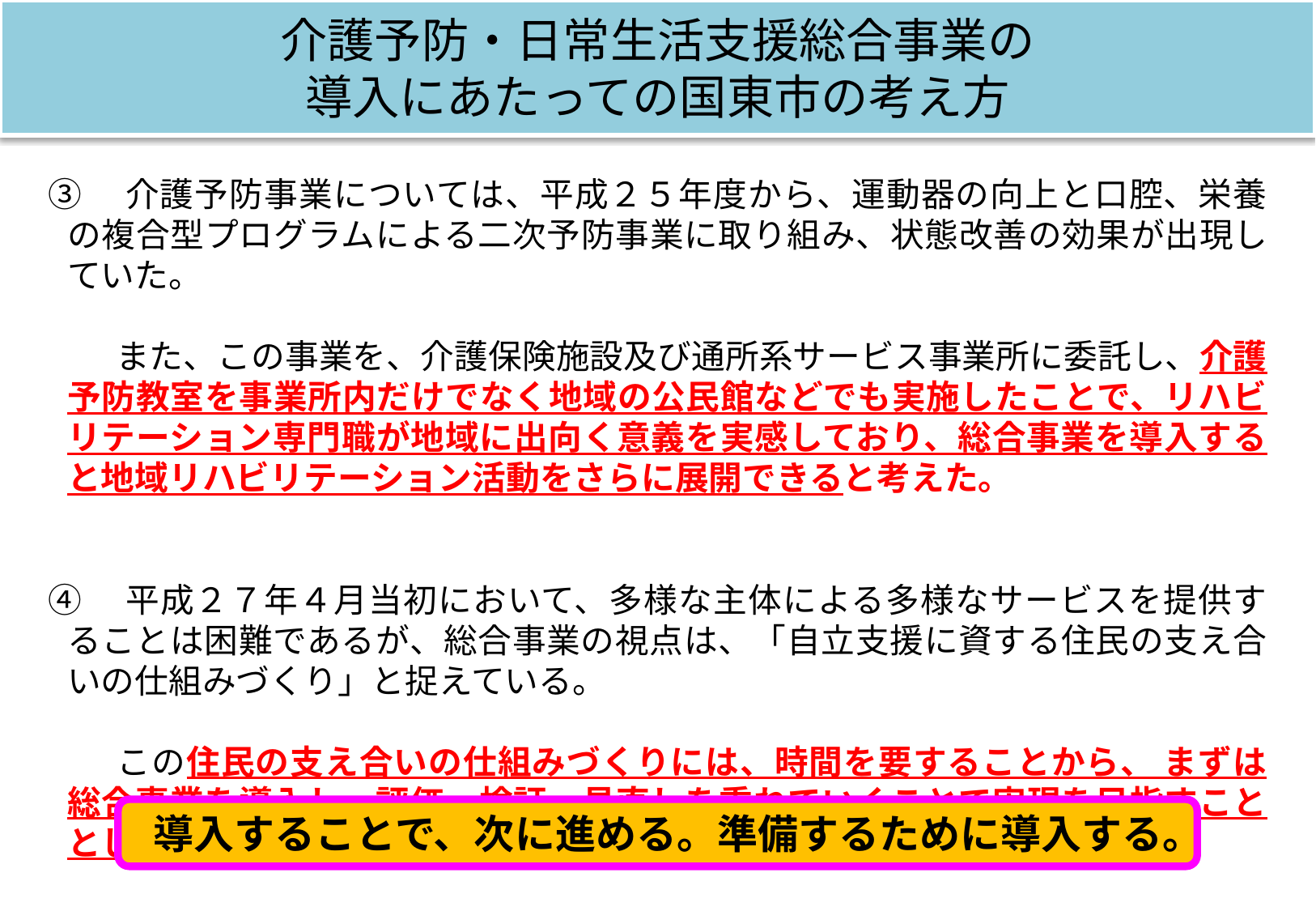

介護予防・日常生活支援総合事業の
導入にあたっての国東市の考え方
③　介護予防事業については、平成２５年度から、運動器の向上と口腔、栄養の複合型プログラムによる二次予防事業に取り組み、状態改善の効果が出現していた。

　　また、この事業を、介護保険施設及び通所系サービス事業所に委託し、介護予防教室を事業所内だけでなく地域の公民館などでも実施したことで、リハビリテーション専門職が地域に出向く意義を実感しており、総合事業を導入すると地域リハビリテーション活動をさらに展開できると考えた。

④　平成２７年４月当初において、多様な主体による多様なサービスを提供することは困難であるが、総合事業の視点は、「自立支援に資する住民の支え合いの仕組みづくり」と捉えている。

　　この住民の支え合いの仕組みづくりには、時間を要することから、 まずは総合事業を導入し、評価、検証、見直しを重ねていくことで実現を目指すこととした。
導入することで、次に進める。準備するために導入する。